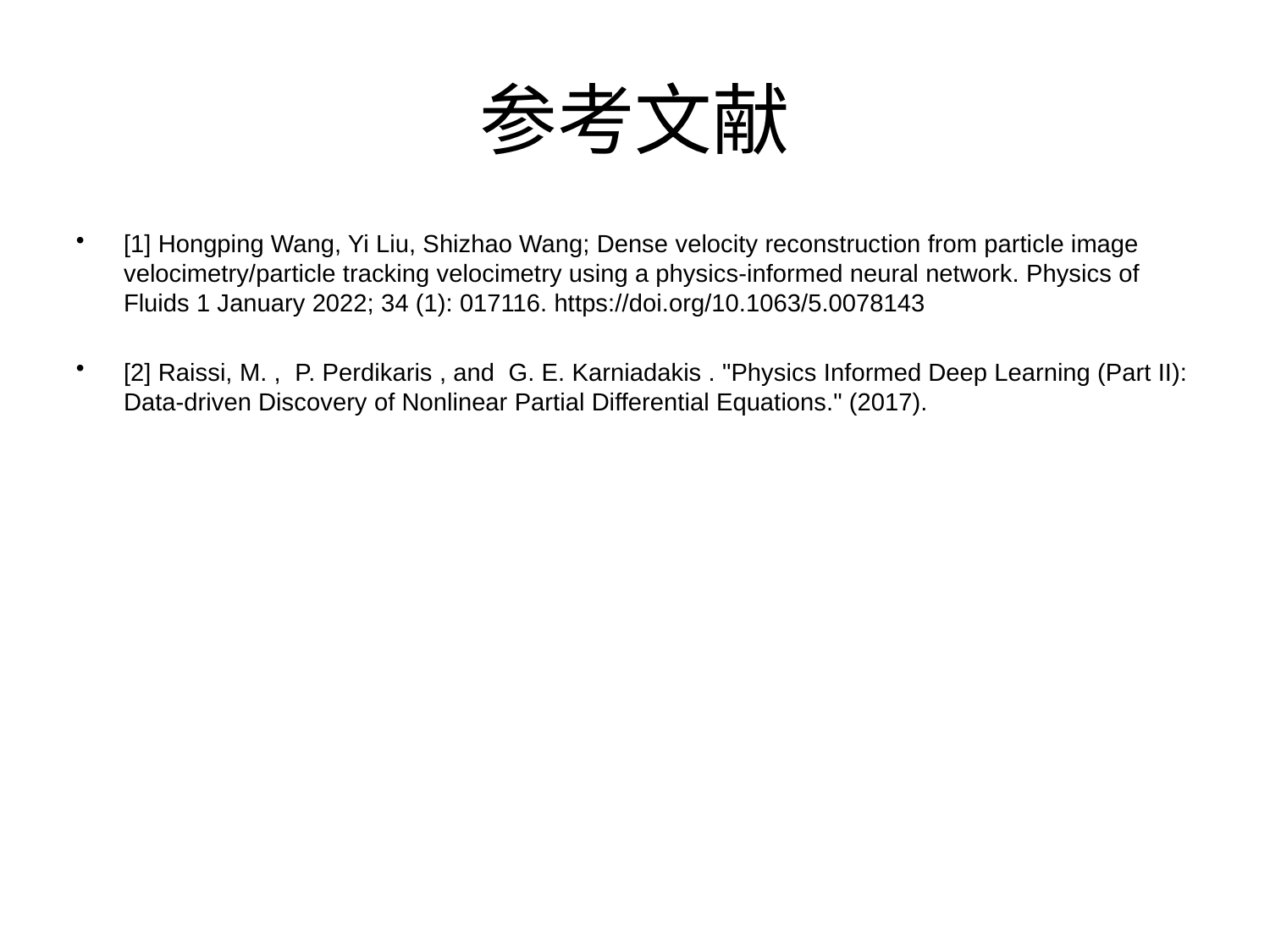

# 参考文献
[1] Hongping Wang, Yi Liu, Shizhao Wang; Dense velocity reconstruction from particle image velocimetry/particle tracking velocimetry using a physics-informed neural network. Physics of Fluids 1 January 2022; 34 (1): 017116. https://doi.org/10.1063/5.0078143

[2] Raissi, M. ,  P. Perdikaris , and  G. E. Karniadakis . "Physics Informed Deep Learning (Part II): Data-driven Discovery of Nonlinear Partial Differential Equations." (2017).